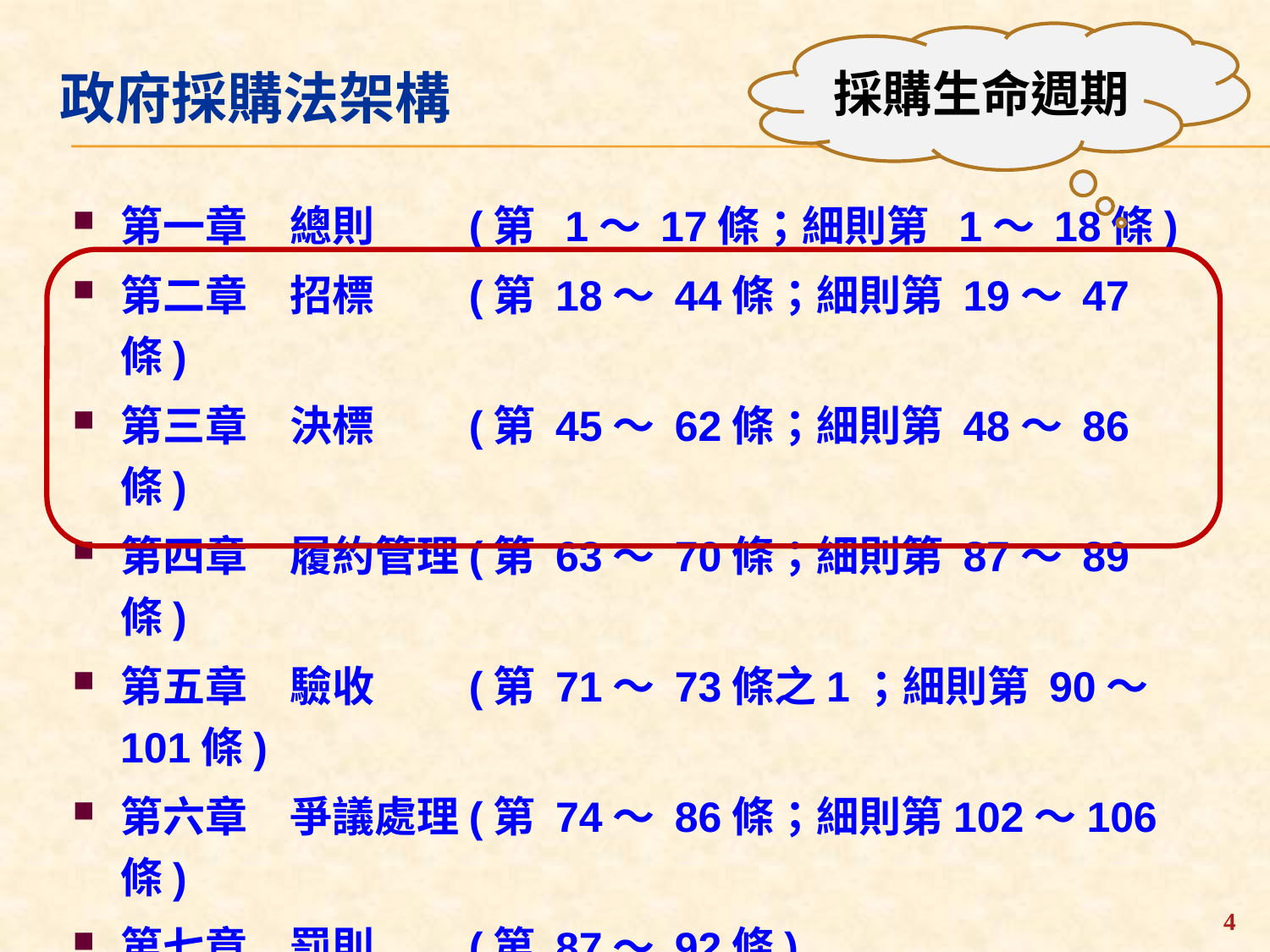

採購生命週期
政府採購法架構
第一章　總則　　(第  1～ 17條；細則第  1～ 18條)
第二章　招標　　(第 18～ 44條；細則第 19～ 47條)
第三章　決標　　(第 45～ 62條；細則第 48～ 86條)
第四章　履約管理(第 63～ 70條；細則第 87～ 89條)
第五章　驗收　　(第 71～ 73條之1；細則第 90～101條)
第六章　爭議處理(第 74～ 86條；細則第102～106條)
第七章　罰則　　(第 87～ 92條)
第八章　附則　　(第 93～114條；細則第107～113條)

4